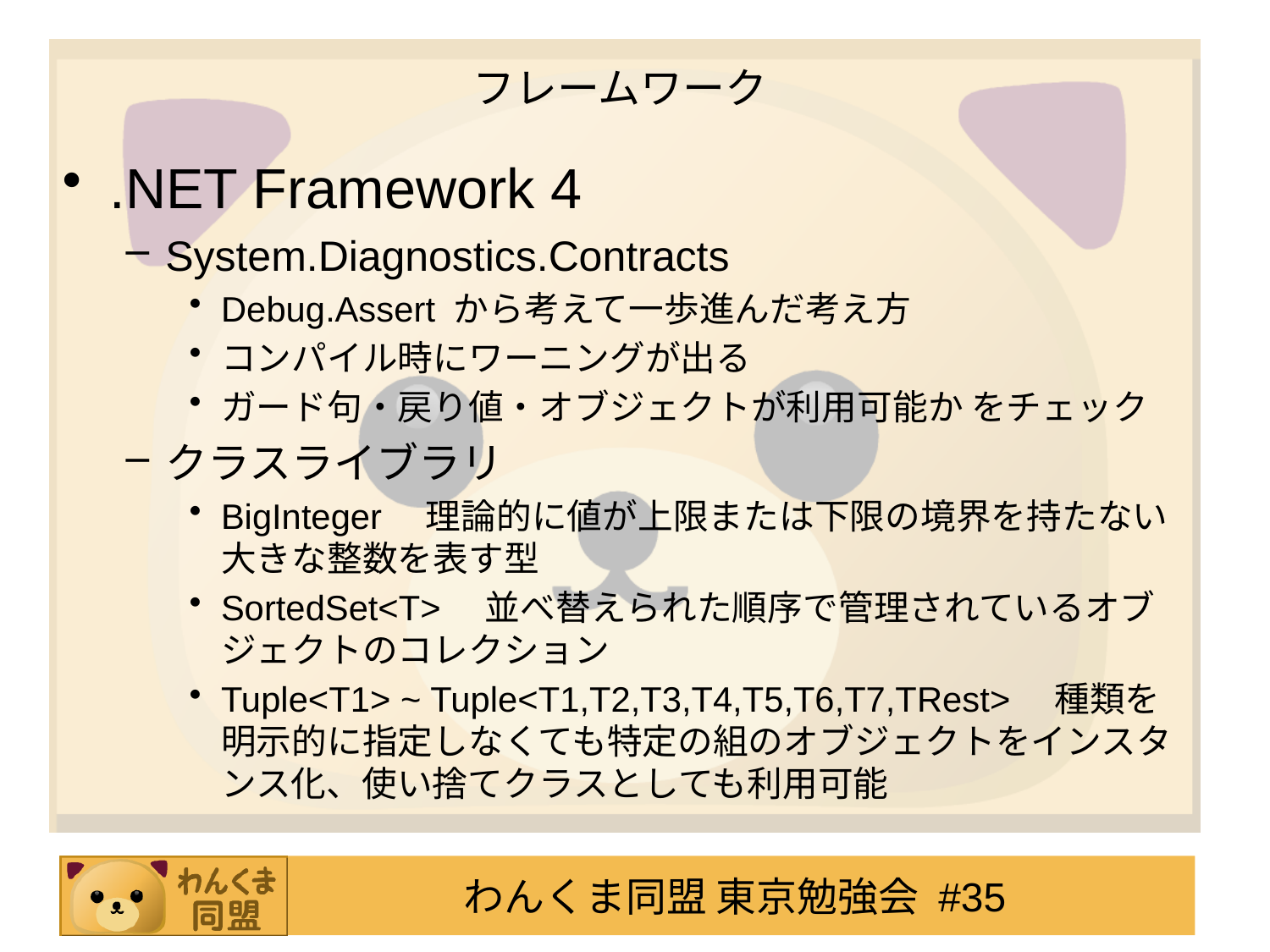

# フレームワーク
.NET Framework 4
System.Diagnostics.Contracts
Debug.Assert から考えて一歩進んだ考え方
コンパイル時にワーニングが出る
ガード句・戻り値・オブジェクトが利用可能か をチェック
クラスライブラリ
BigInteger　理論的に値が上限または下限の境界を持たない大きな整数を表す型
SortedSet<T>　並べ替えられた順序で管理されているオブジェクトのコレクション
Tuple<T1> ~ Tuple<T1,T2,T3,T4,T5,T6,T7,TRest>　種類を明示的に指定しなくても特定の組のオブジェクトをインスタンス化、使い捨てクラスとしても利用可能